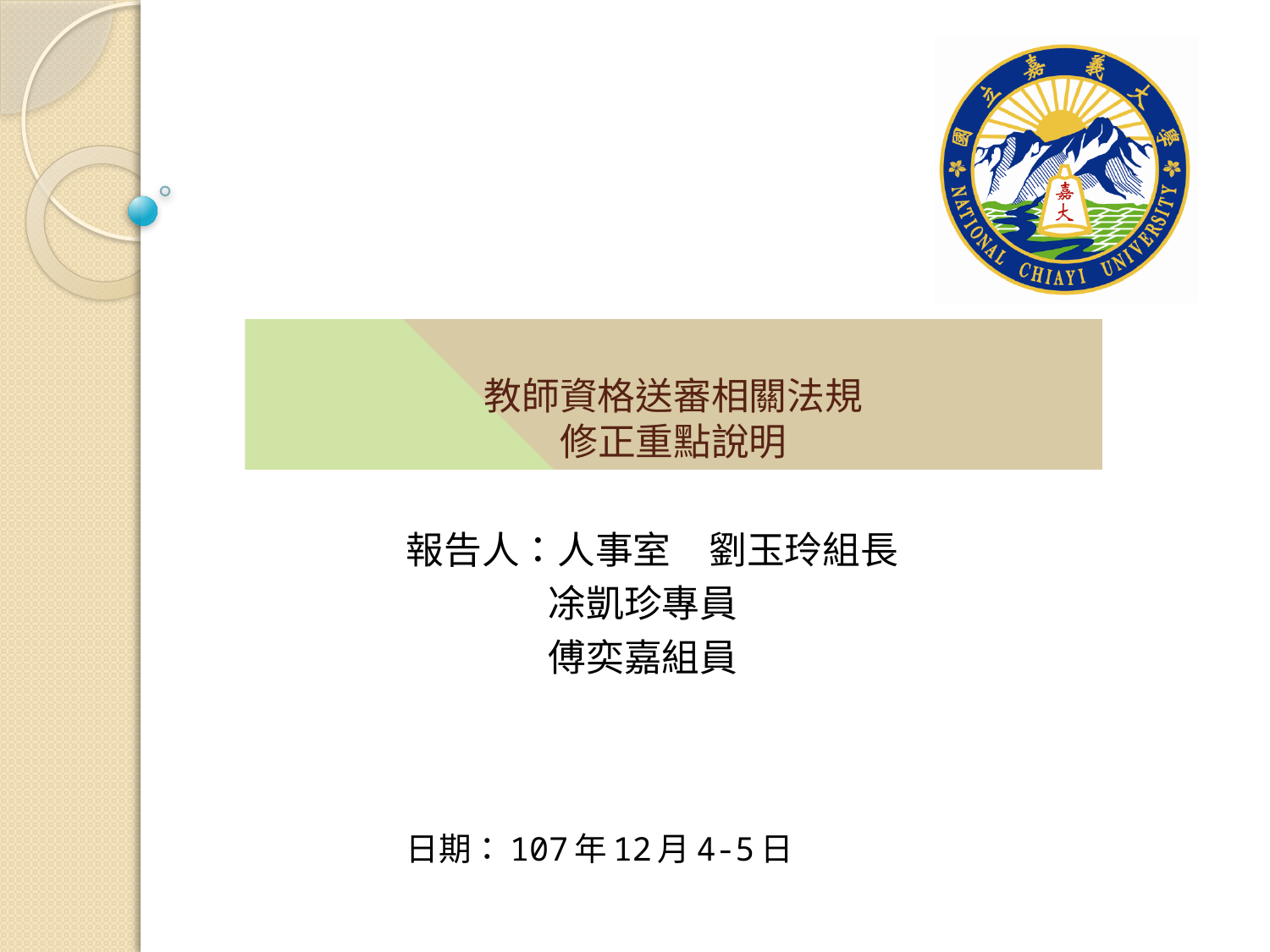

# 教師資格送審相關法規 修正重點說明
報告人：人事室　劉玉玲組長
                凃凱珍專員
                傅奕嘉組員

日期：107年12月4-5日